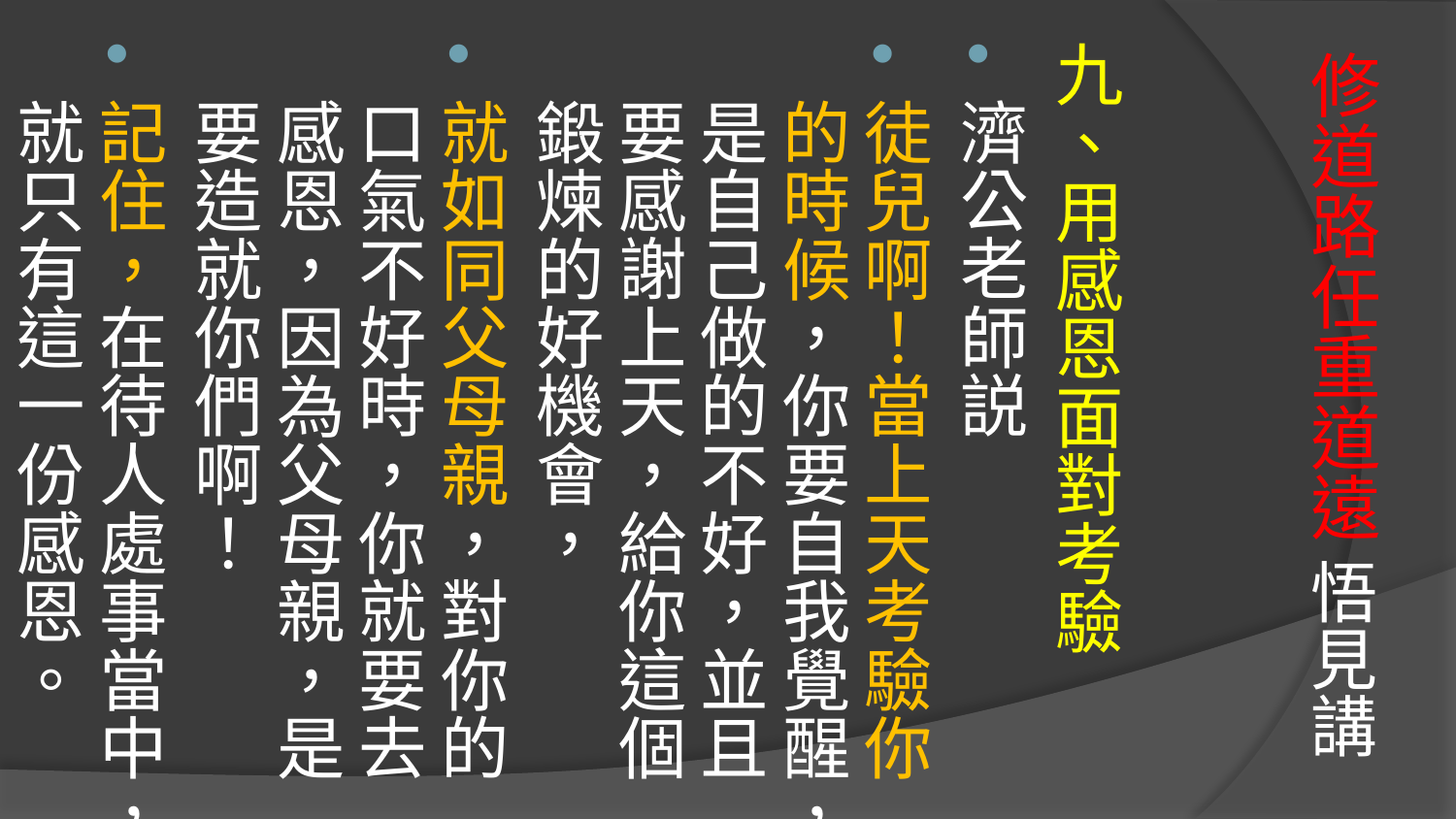

九、用感恩面對考驗
濟公老師説
徒兒啊！當上天考驗你的時候，你要自我覺醒，是自己做的不好，並且要感謝上天，給你這個鍛煉的好機會，
就如同父母親，對你的口氣不好時，你就要去感恩，因為父母親，是要造就你們啊！
記住，在待人處事當中，就只有這一份感恩。
# 修道路任重道遠 悟見講